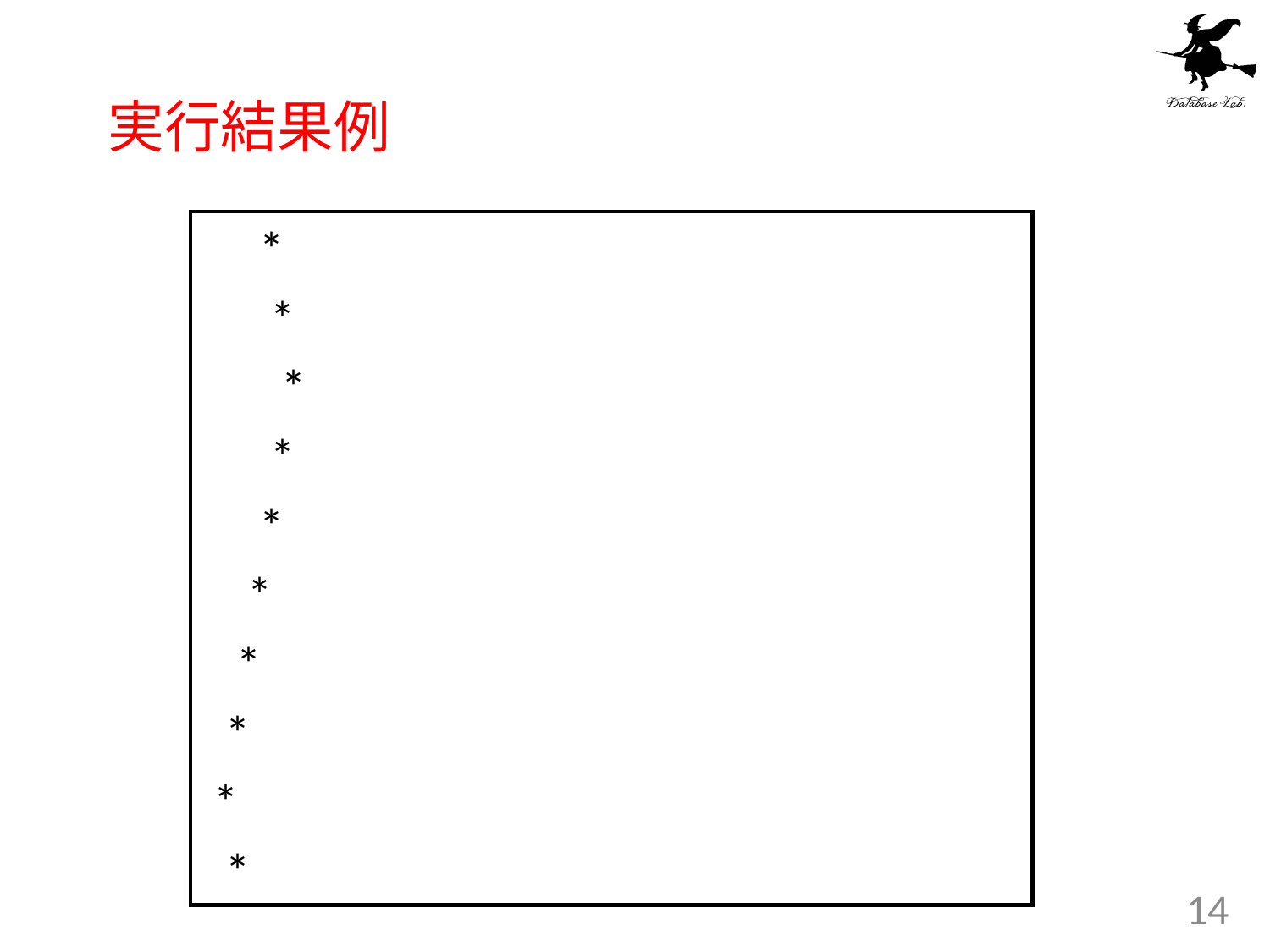

# 実行結果例
     *
      *
       *
      *
     *
    *
   *
  *
 *
  *
14